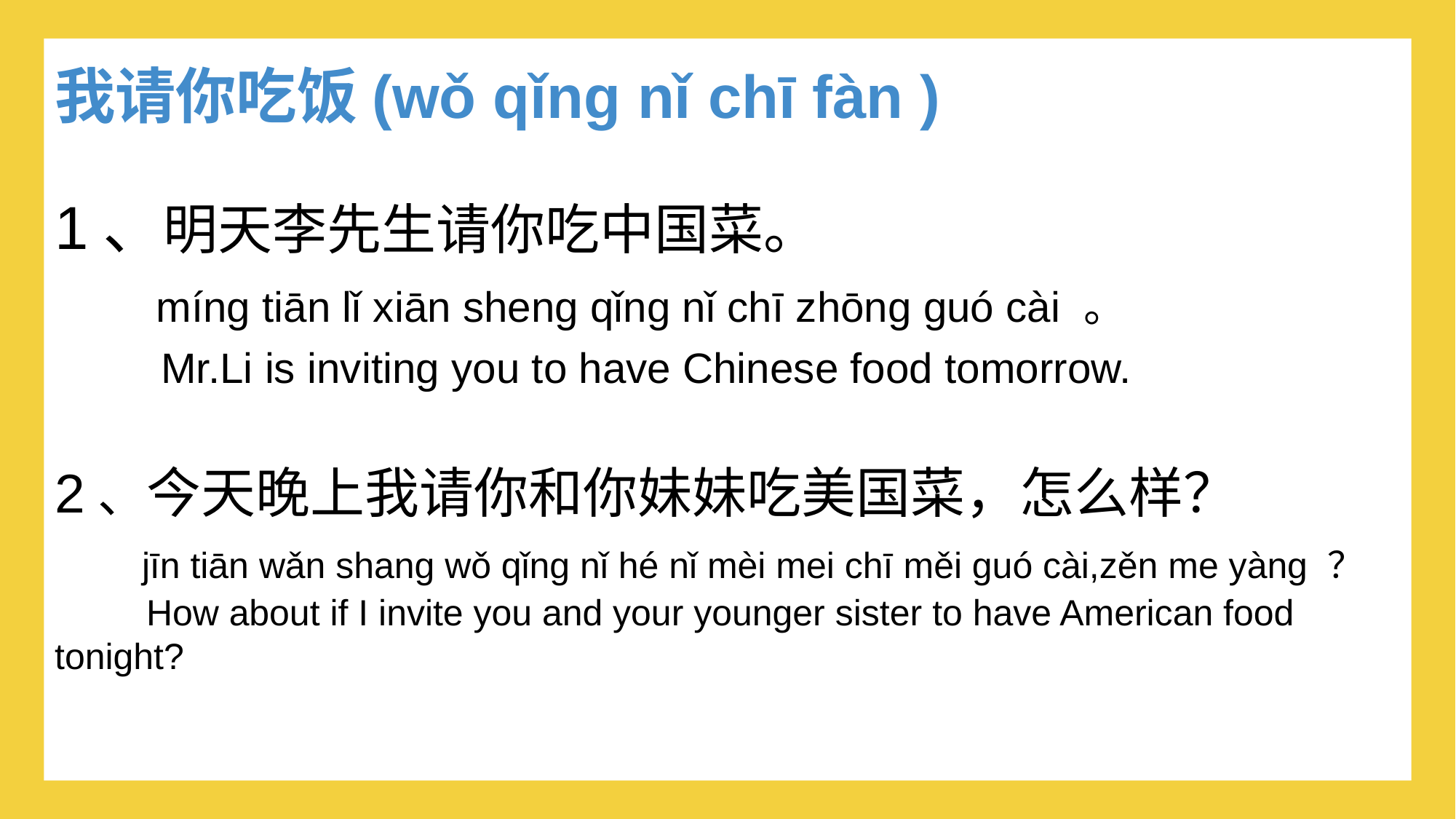

ive
#
我请你吃饭(wǒ qǐng nǐ chī fàn )
1、明天李先生请你吃中国菜。
      míng tiān lǐ xiān sheng qǐng nǐ chī zhōng guó cài 。
         Mr.Li is inviting you to have Chinese food tomorrow.

2、今天晚上我请你和你妹妹吃美国菜，怎么样？
       jīn tiān wǎn shang wǒ qǐng nǐ hé nǐ mèi mei chī měi guó cài,zěn me yàng ？
         How about if I invite you and your younger sister to have American food tonight?